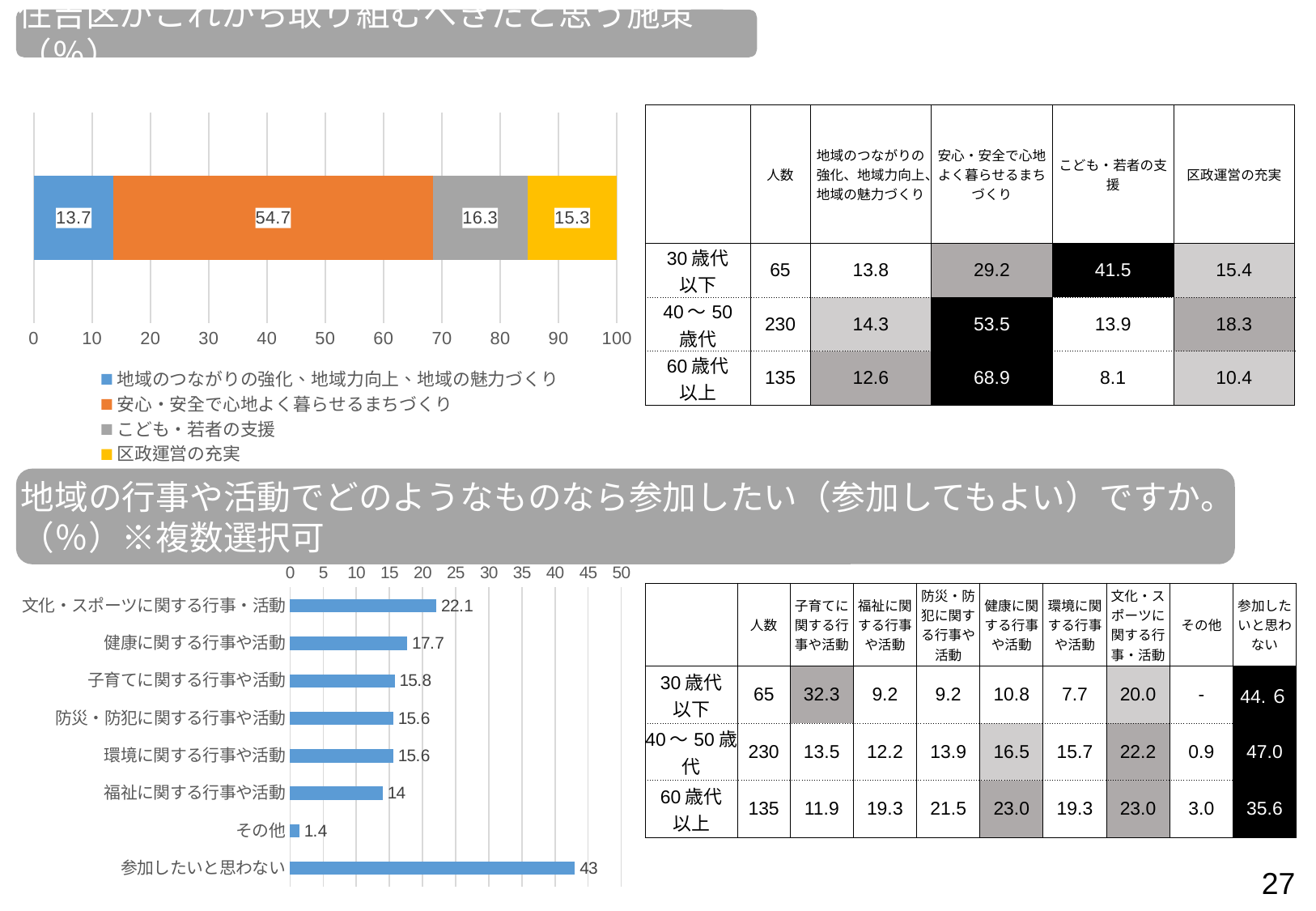

住吉区がこれから取り組むべきだと思う施策（％）

### Chart

| Category | 地域のつながりの強化、地域力向上、地域の魅力づくり | 安心・安全で心地よく暮らせるまちづくり | こども・若者の支援 | 区政運営の充実 |
|---|---|---|---|---|
|  | 人数 | 地域のつながりの強化、地域力向上、地域の魅力づくり | 安心・安全で心地よく暮らせるまちづくり | こども・若者の支援 | 区政運営の充実 |
| --- | --- | --- | --- | --- | --- |
| 30歳代 以下 | 65 | 13.8 | 29.2 | 41.5 | 15.4 |
| 40～50 歳代 | 230 | 14.3 | 53.5 | 13.9 | 18.3 |
| 60歳代 以上 | 135 | 12.6 | 68.9 | 8.1 | 10.4 |
地域の行事や活動でどのようなものなら参加したい（参加してもよい）ですか。（％）※複数選択可

### Chart

| Category |  |
|---|---|
| 文化・スポーツに関する行事・活動 | 22.1 |
| 健康に関する行事や活動 | 17.7 |
| 子育てに関する行事や活動 | 15.8 |
| 防災・防犯に関する行事や活動 | 15.6 |
| 環境に関する行事や活動 | 15.6 |
| 福祉に関する行事や活動 | 14.0 |
| その他 | 1.4 |
| 参加したいと思わない | 43.0 |
|  | 人数 | 子育てに関する行事や活動 | 福祉に関する行事や活動 | 防災・防犯に関する行事や活動 | 健康に関する行事や活動 | 環境に関する行事や活動 | 文化・スポーツに関する行事・活動 | その他 | 参加したいと思わない |
| --- | --- | --- | --- | --- | --- | --- | --- | --- | --- |
| 30歳代 以下 | 65 | 32.3 | 9.2 | 9.2 | 10.8 | 7.7 | 20.0 | - | 44.６ |
| 40～50歳代 | 230 | 13.5 | 12.2 | 13.9 | 16.5 | 15.7 | 22.2 | 0.9 | 47.0 |
| 60歳代 以上 | 135 | 11.9 | 19.3 | 21.5 | 23.0 | 19.3 | 23.0 | 3.0 | 35.6 |
27